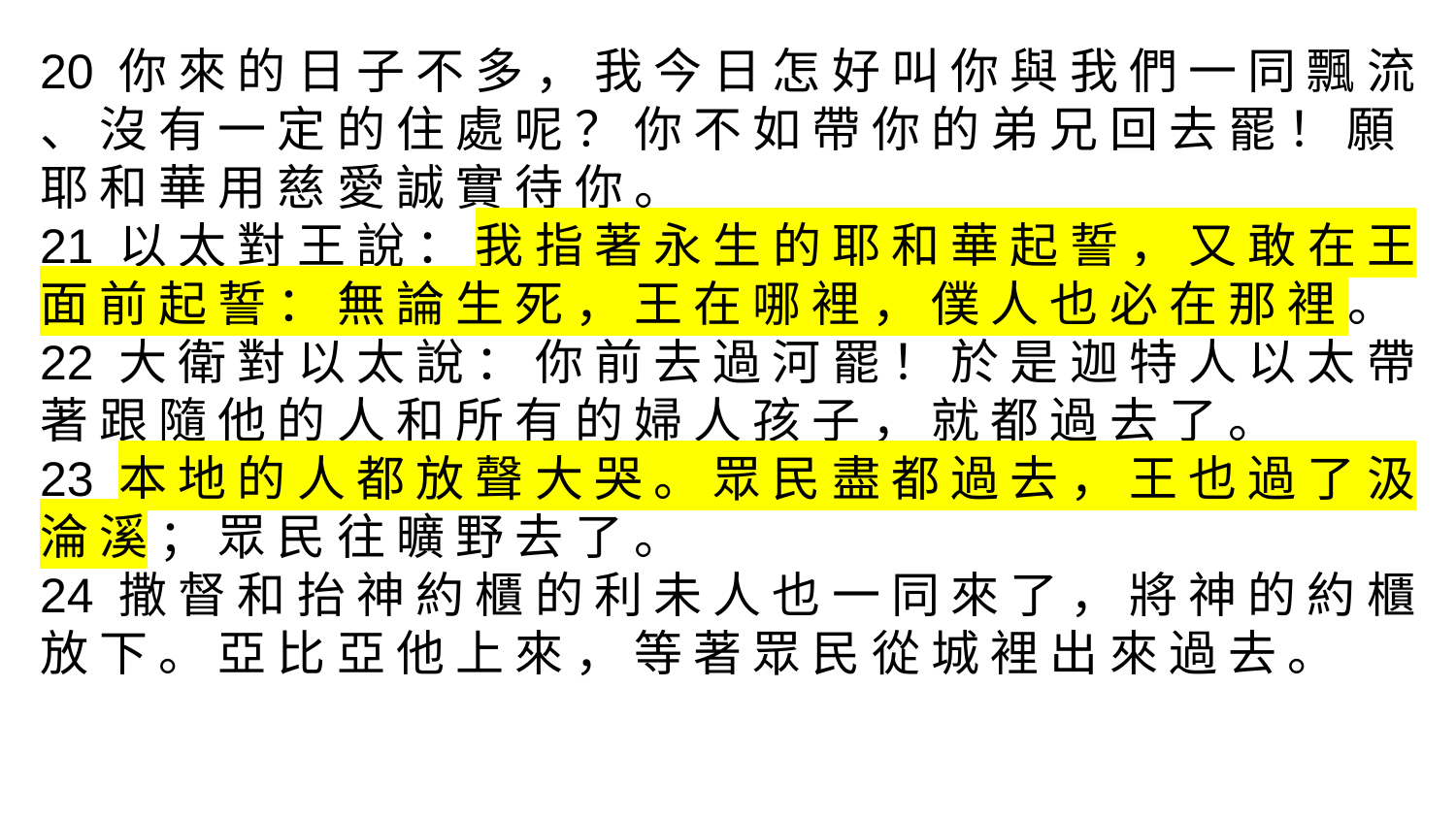

20 你 來 的 日 子 不 多 ， 我 今 日 怎 好 叫 你 與 我 們 一 同 飄 流 、 沒 有 一 定 的 住 處 呢 ？ 你 不 如 帶 你 的 弟 兄 回 去 罷 ！ 願 耶 和 華 用 慈 愛 誠 實 待 你 。
21 以 太 對 王 說 ： 我 指 著 永 生 的 耶 和 華 起 誓 ， 又 敢 在 王 面 前 起 誓 ： 無 論 生 死 ， 王 在 哪 裡 ， 僕 人 也 必 在 那 裡 。
22 大 衛 對 以 太 說 ： 你 前 去 過 河 罷 ！ 於 是 迦 特 人 以 太 帶 著 跟 隨 他 的 人 和 所 有 的 婦 人 孩 子 ， 就 都 過 去 了 。
23 本 地 的 人 都 放 聲 大 哭 。 眾 民 盡 都 過 去 ， 王 也 過 了 汲 淪 溪 ； 眾 民 往 曠 野 去 了 。
24 撒 督 和 抬 神 約 櫃 的 利 未 人 也 一 同 來 了 ， 將 神 的 約 櫃 放 下 。 亞 比 亞 他 上 來 ， 等 著 眾 民 從 城 裡 出 來 過 去 。